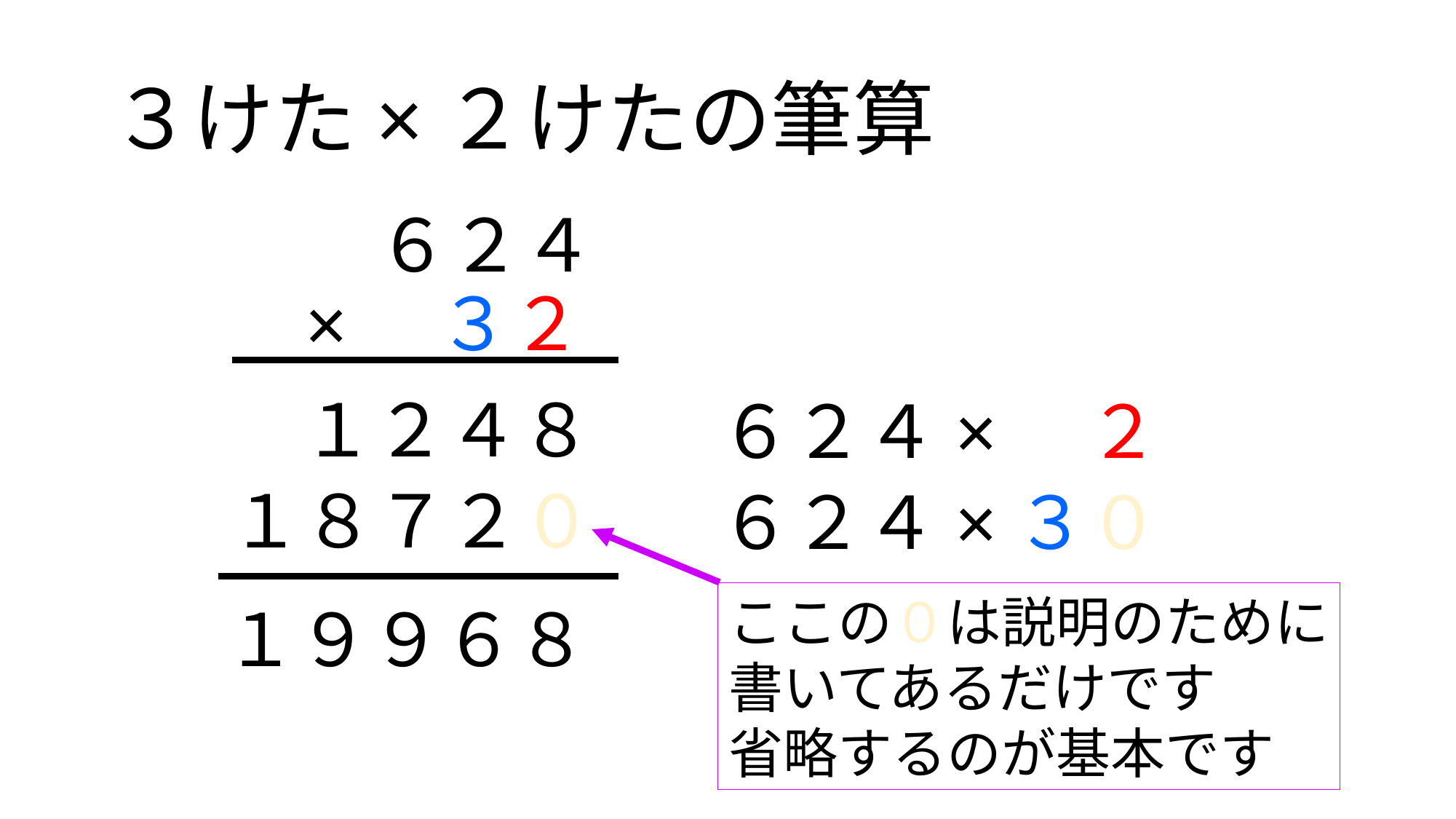

# ３けた×２けたの筆算
６２４
×　３２
１２４８
６２４×　２
１８７２０
６２４×３０
ここの０は説明のために
書いてあるだけです
省略するのが基本です
１９９６８